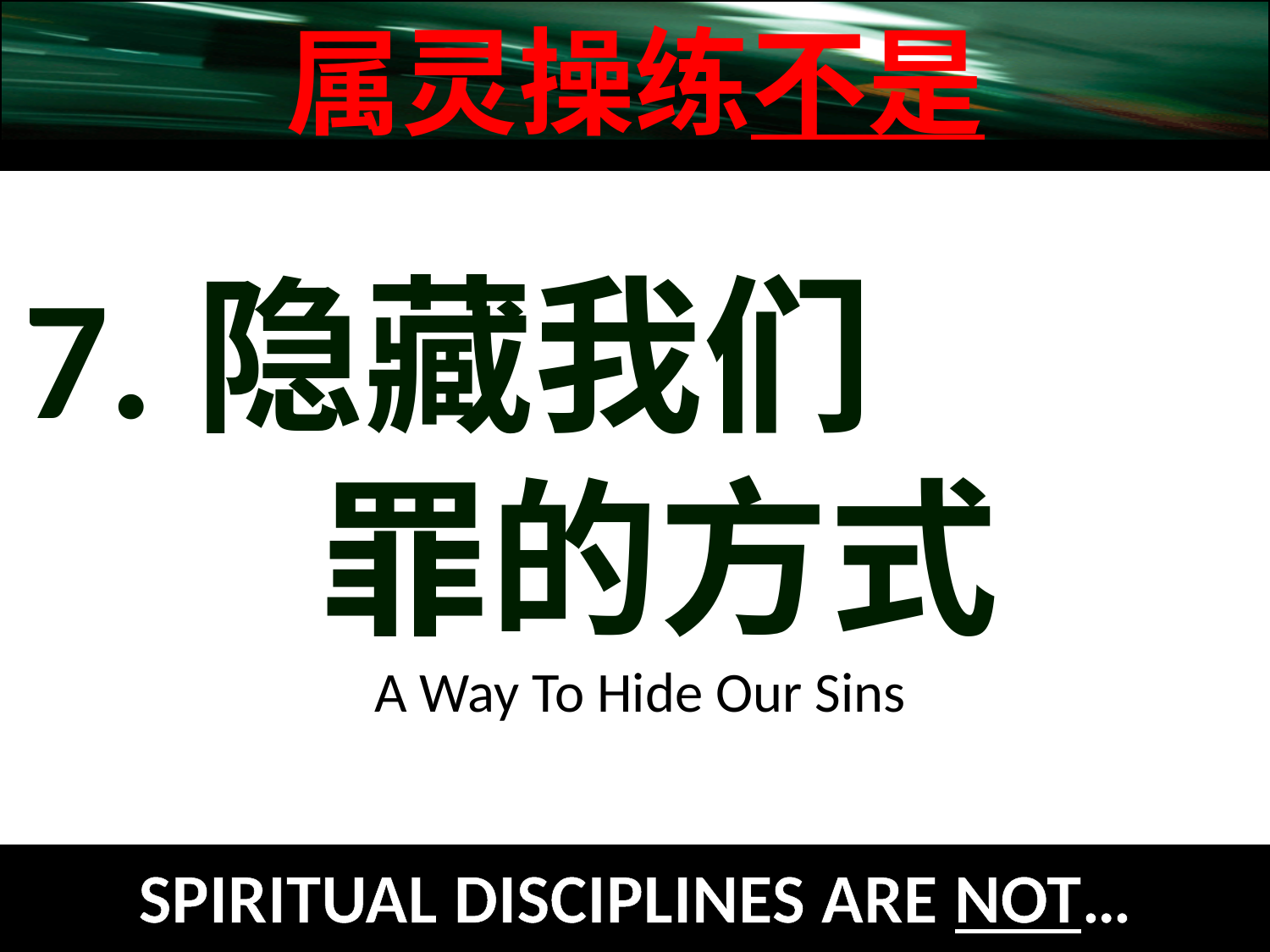

属灵操练不是

7.隐藏我们            罪的方式
A Way To Hide Our Sins
SPIRITUAL DISCIPLINES ARE NOT…